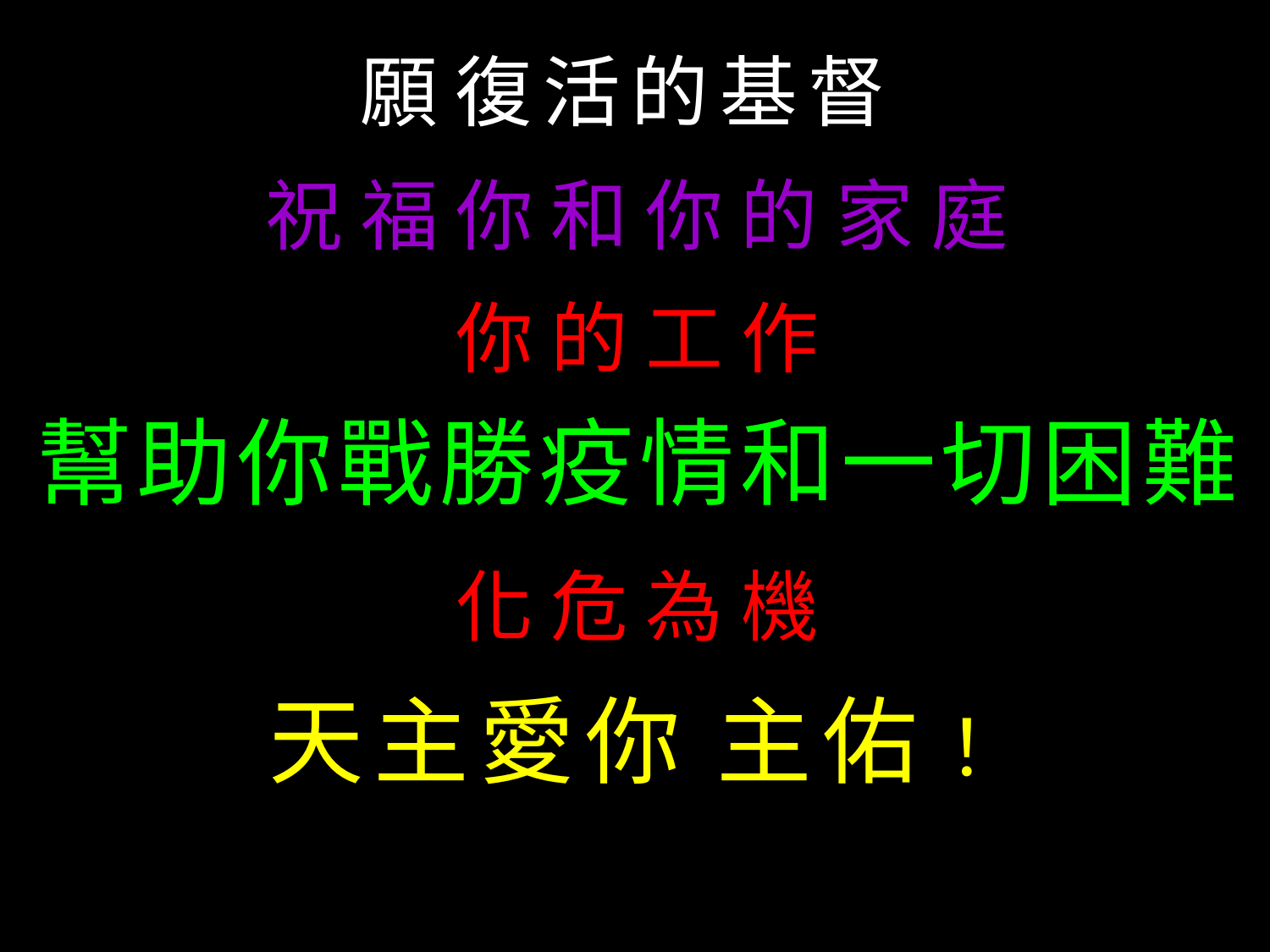

願 復活的基督
祝 福 你 和 你 的 家 庭
你 的 工 作
幫助你戰勝疫情和一切困難
化 危 為 機
天主愛你 主佑！